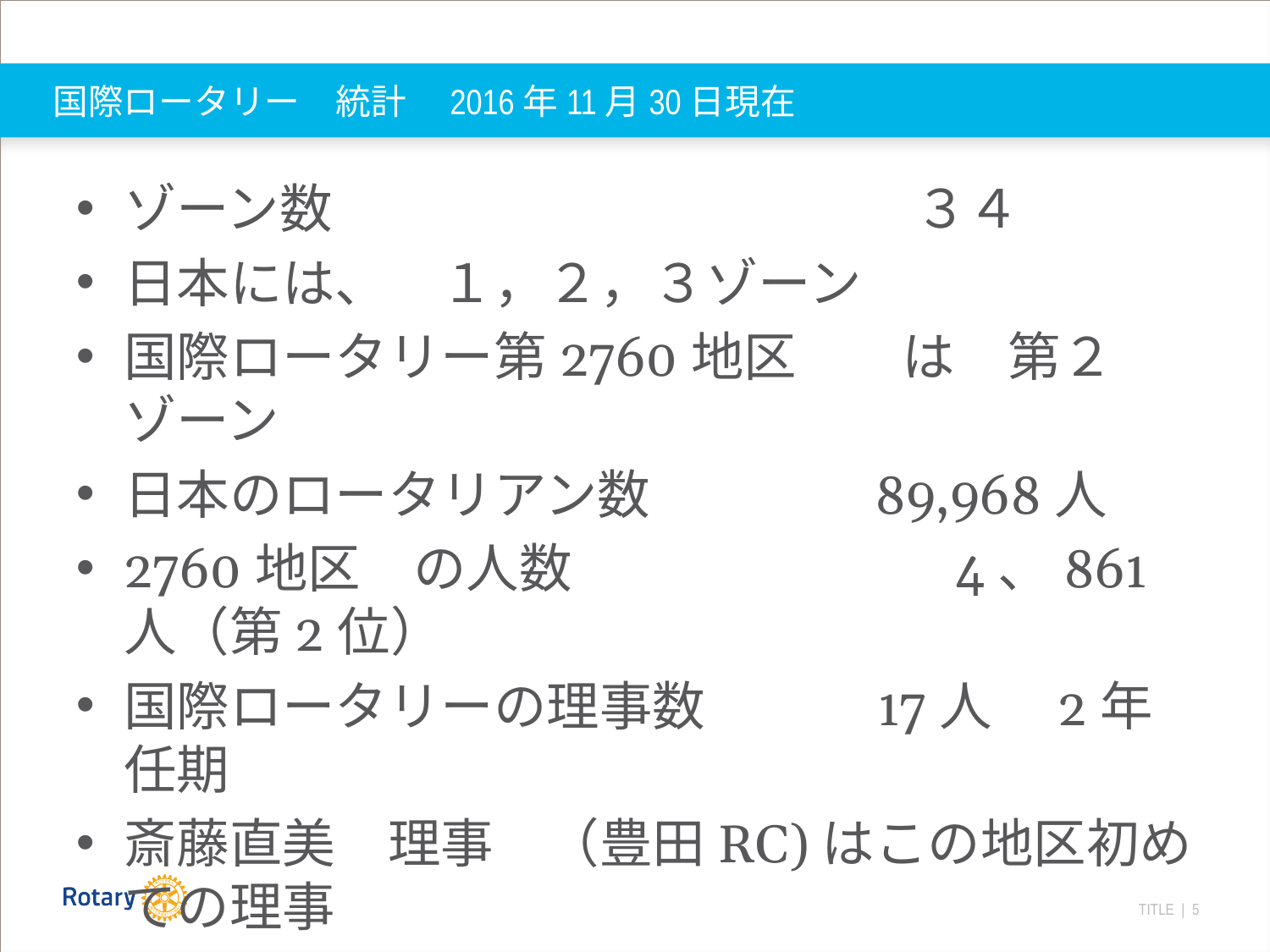

# 国際ロータリー　統計　2016年11月30日現在
ゾーン数　　　　　　　　　　　３４
日本には、　１，２，３ゾーン
国際ロータリー第2760地区　　は　第２ゾーン
日本のロータリアン数　　　　89,968人
2760地区　の人数　　　　　　　4、861人（第2位）
国際ロータリーの理事数　　　17人　2年任期
斎藤直美　理事　（豊田RC)はこの地区初めての理事